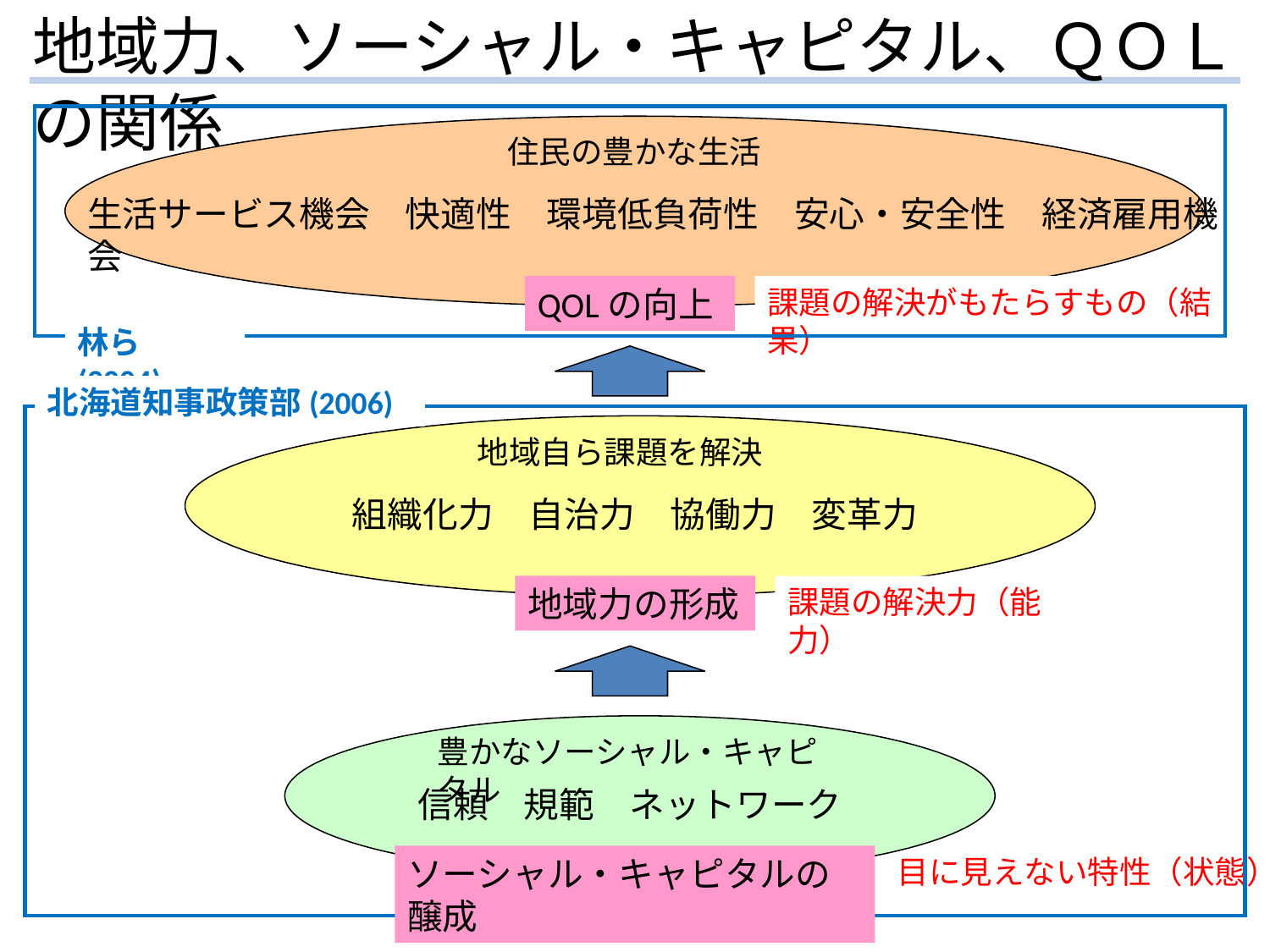

地域力、ソーシャル・キャピタル、ＱＯＬの関係

林ら(2004)

住民の豊かな生活
生活サービス機会　快適性　環境低負荷性　安心・安全性　経済雇用機会
QOLの向上
課題の解決がもたらすもの（結果）

北海道知事政策部(2006)

地域自ら課題を解決
組織化力　自治力　協働力　変革力
地域力の形成
課題の解決力（能力）

豊かなソーシャル・キャピタル
信頼　規範　ネットワーク
ソーシャル・キャピタルの醸成
目に見えない特性（状態）